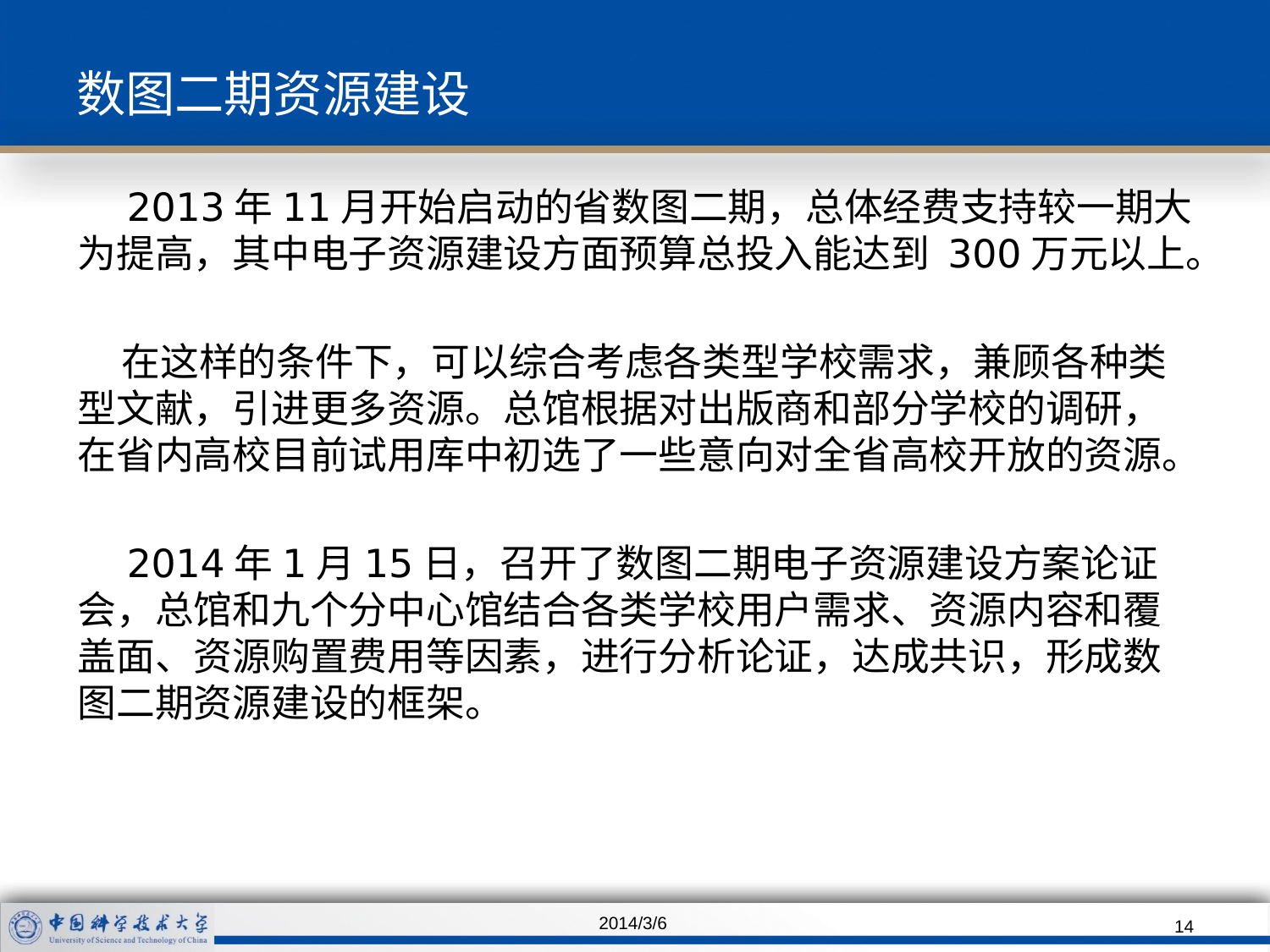

# 数图二期资源建设
    2013年11月开始启动的省数图二期，总体经费支持较一期大为提高，其中电子资源建设方面预算总投入能达到 300万元以上。

    在这样的条件下，可以综合考虑各类型学校需求，兼顾各种类型文献，引进更多资源。总馆根据对出版商和部分学校的调研，在省内高校目前试用库中初选了一些意向对全省高校开放的资源。

    2014年1月15日，召开了数图二期电子资源建设方案论证会，总馆和九个分中心馆结合各类学校用户需求、资源内容和覆盖面、资源购置费用等因素，进行分析论证，达成共识，形成数图二期资源建设的框架。
2014/3/6
14